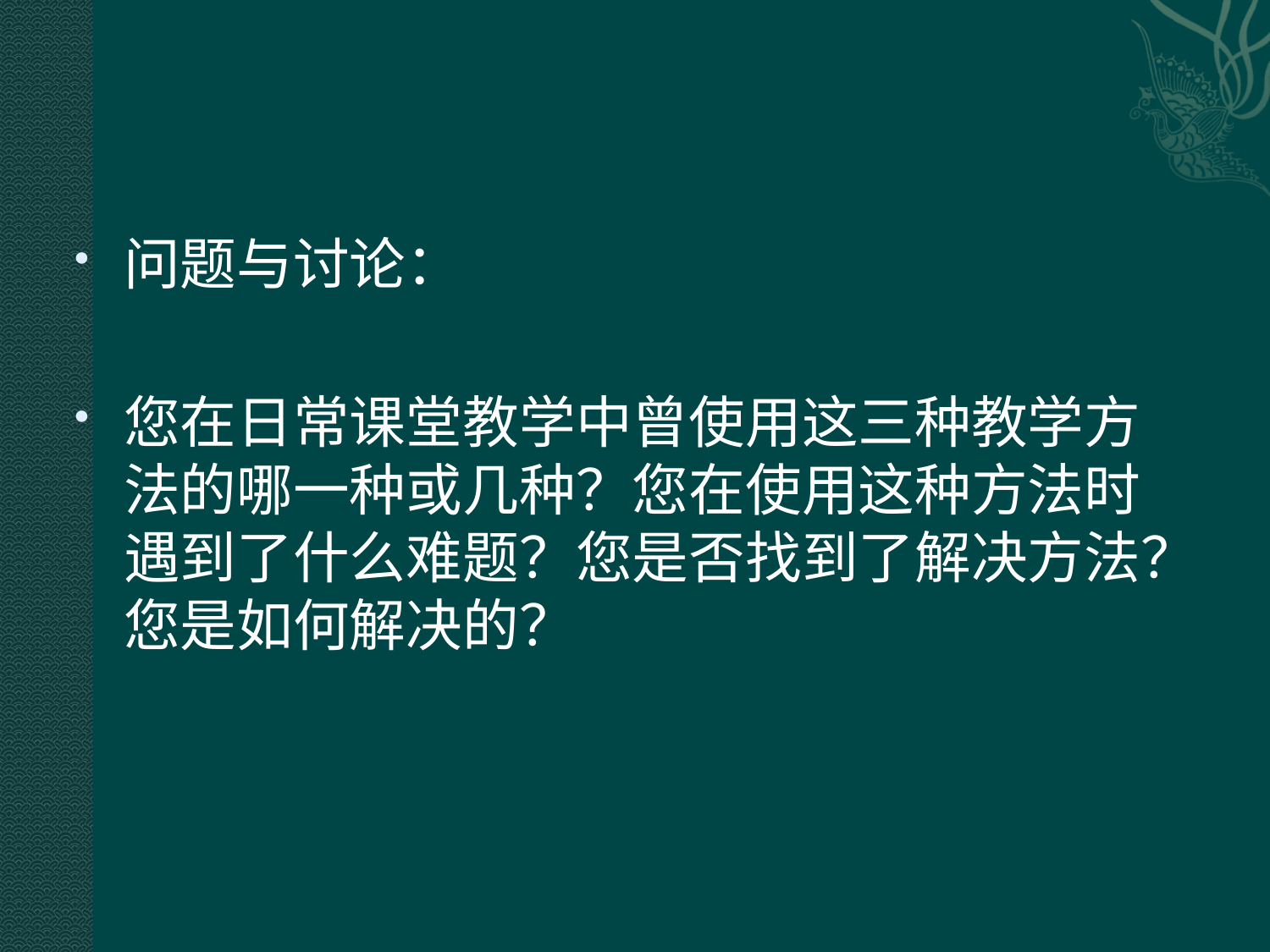

#
问题与讨论：

您在日常课堂教学中曾使用这三种教学方法的哪一种或几种？您在使用这种方法时遇到了什么难题？您是否找到了解决方法？您是如何解决的？